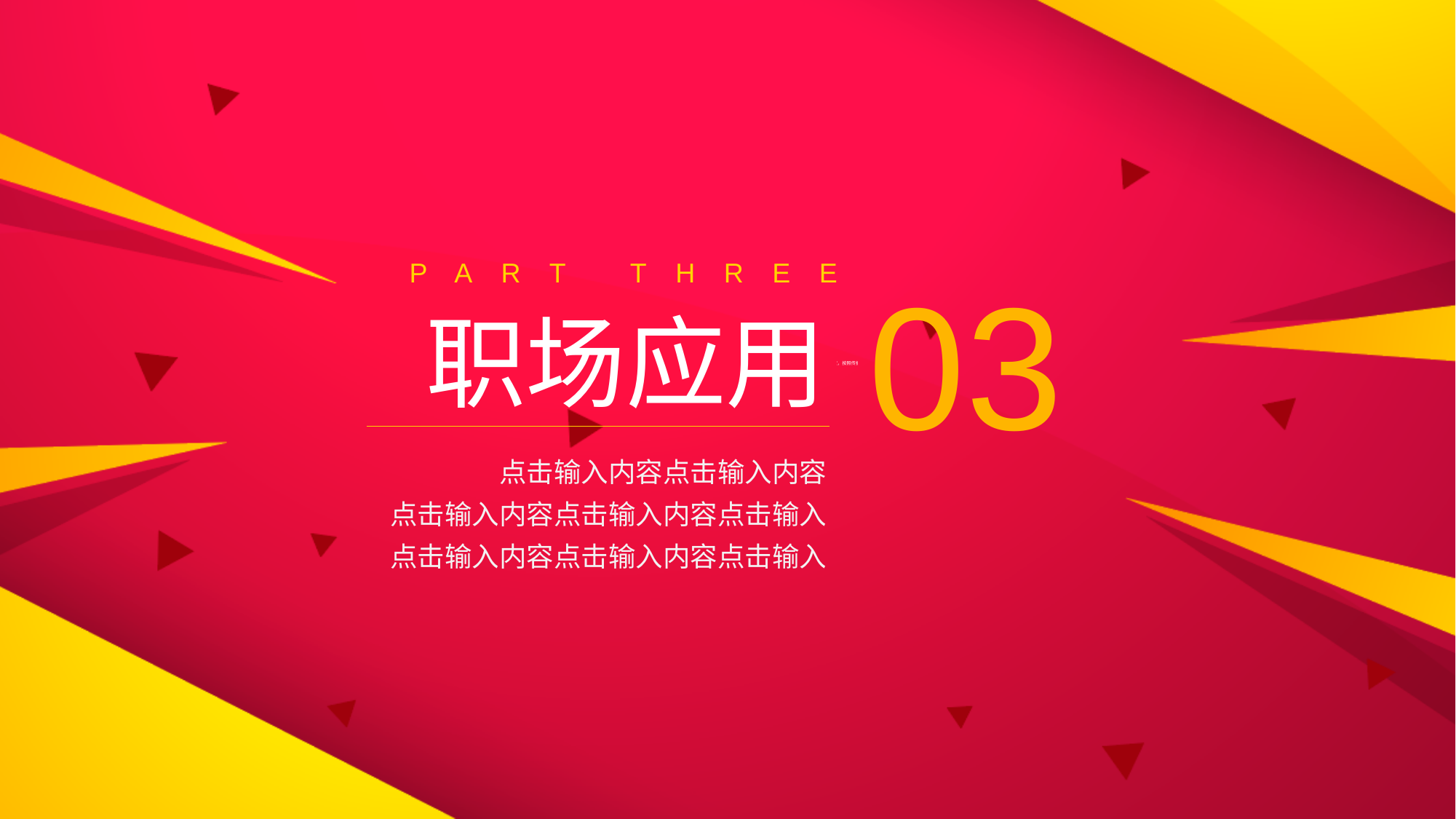

03
PART THREE
职场应用
点击输入内容点击输入内容
点击输入内容点击输入内容点击输入
点击输入内容点击输入内容点击输入